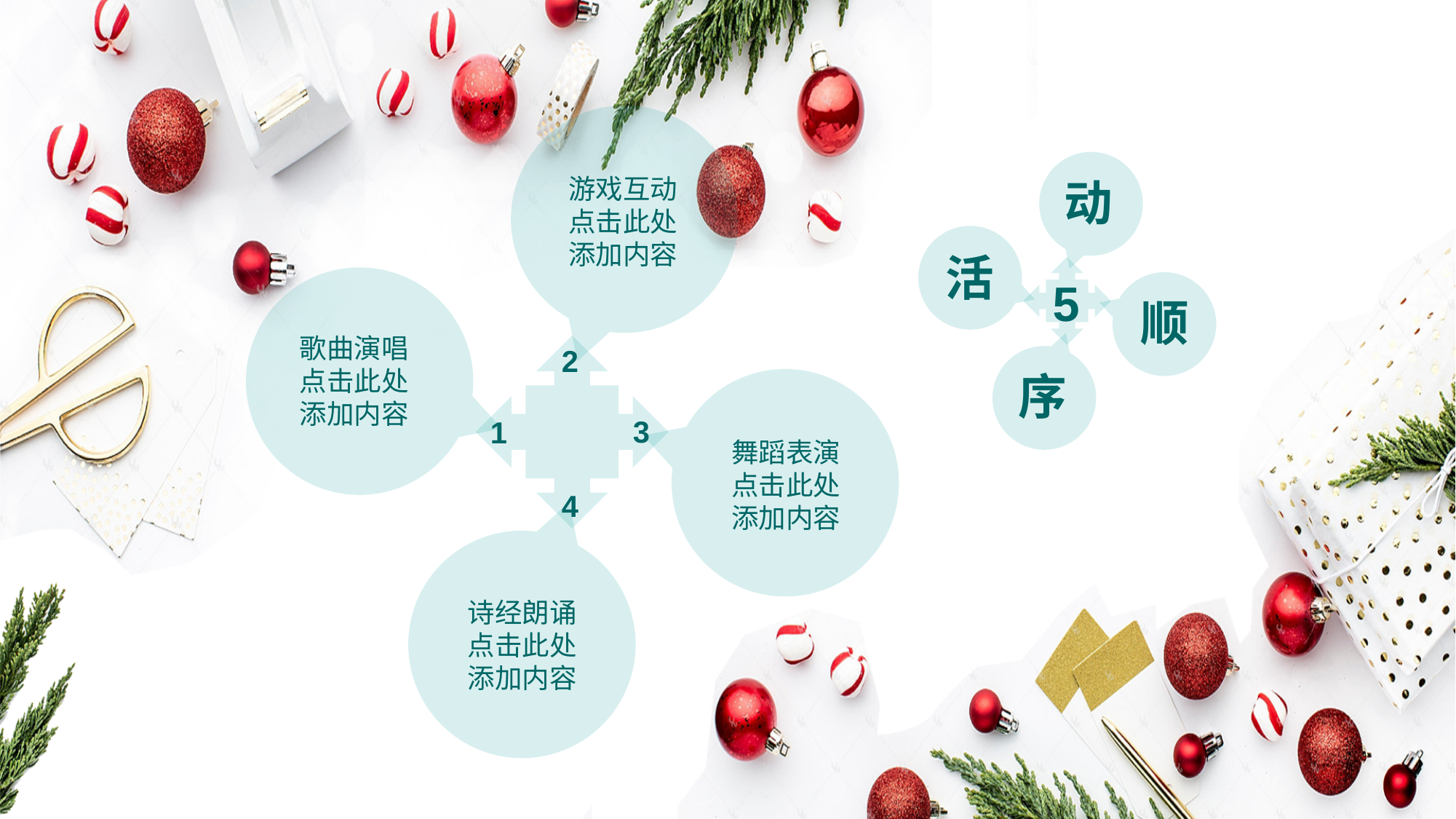

动
游戏互动点击此处添加内容
活
5
顺
歌曲演唱点击此处添加内容
2
序
3
1
舞蹈表演点击此处添加内容
4
诗经朗诵点击此处添加内容